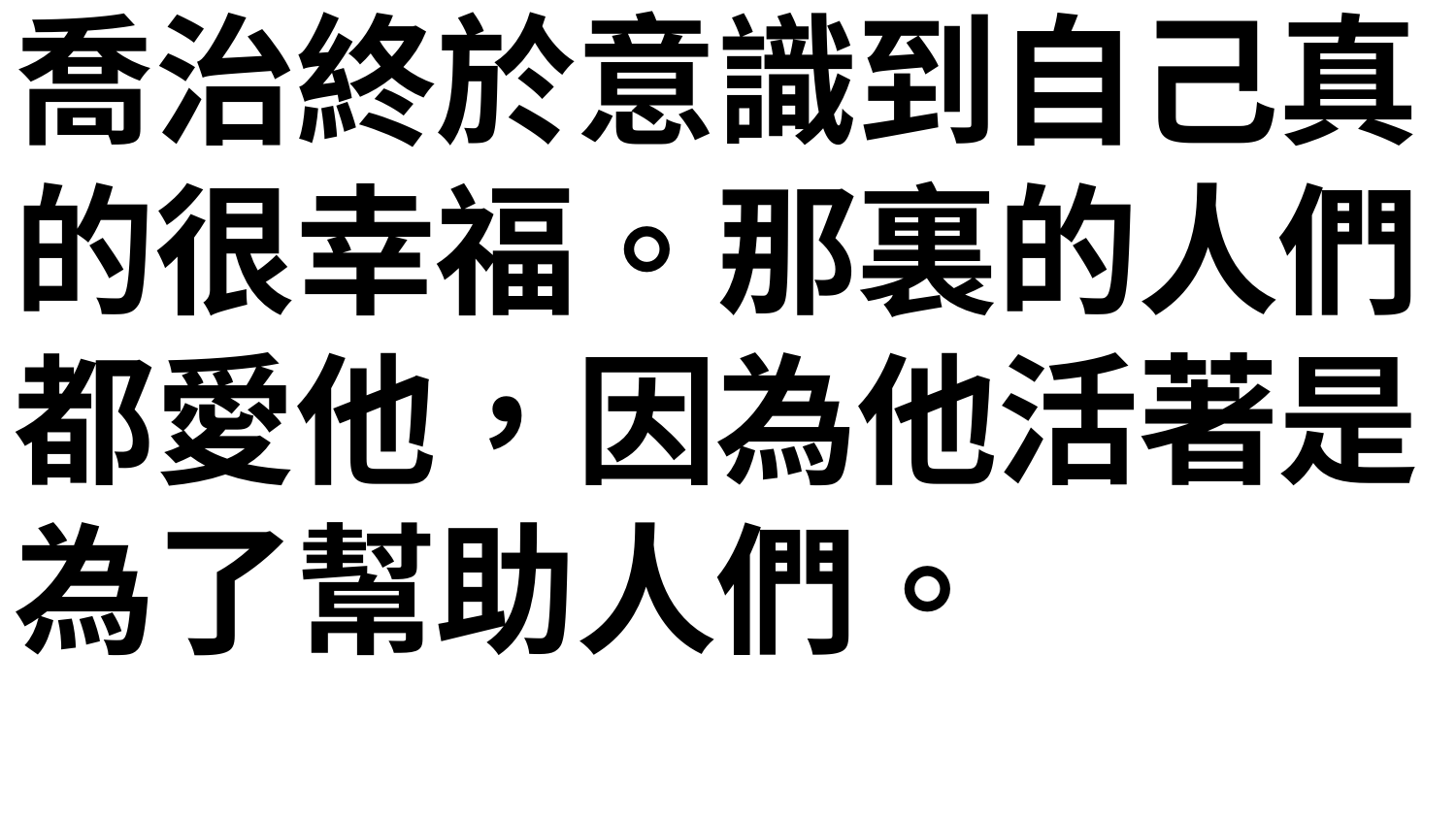

喬治終於意識到自己真的很幸福。那裏的人們都愛他，因為他活著是為了幫助人們。